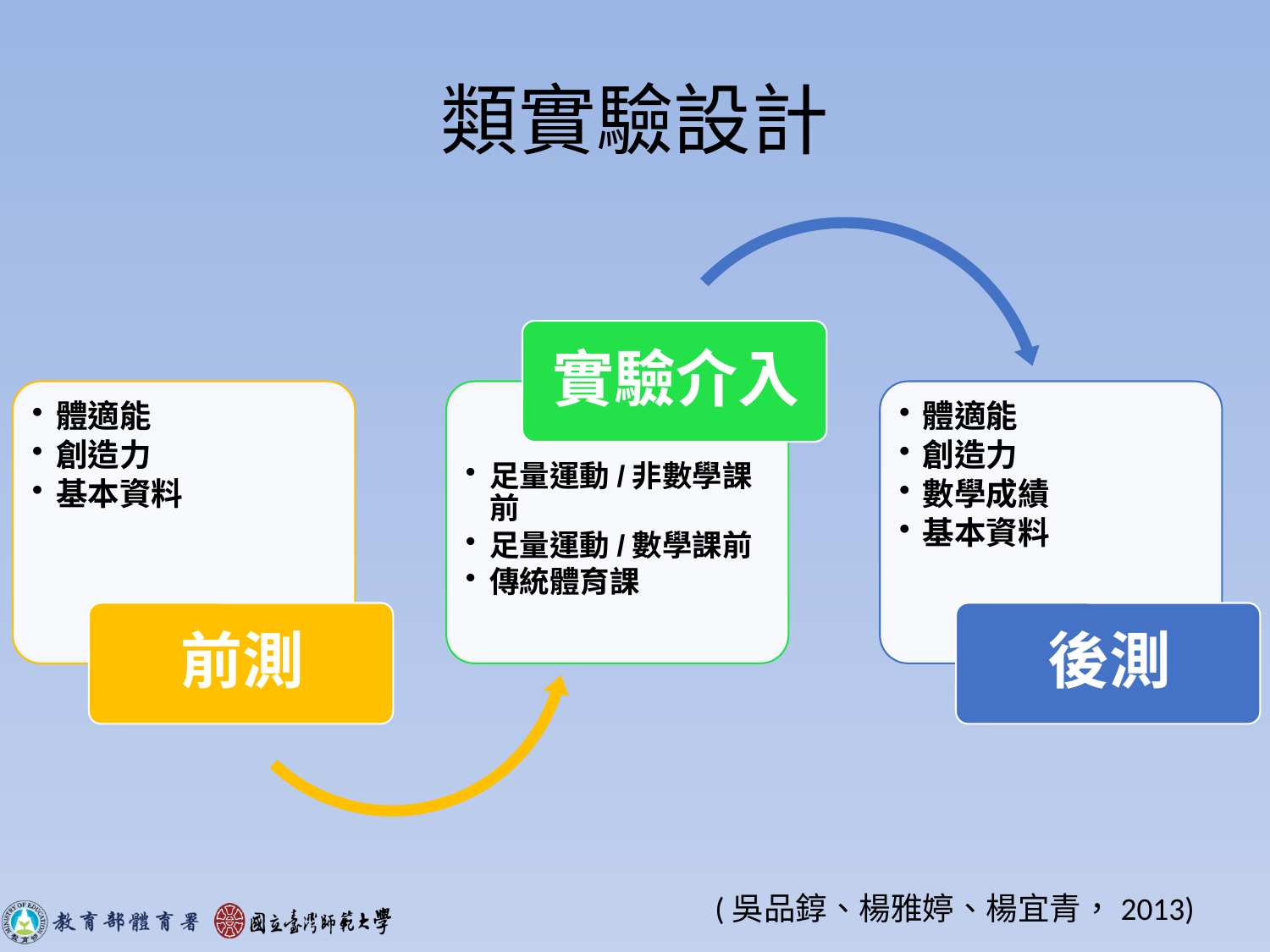

# 類實驗設計
體適能
創造力
基本資料
前測
足量運動/非數學課前
足量運動/數學課前
傳統體育課
實驗介入
體適能
創造力
數學成績
基本資料
後測
(吳品錞、楊雅婷、楊宜青，2013)